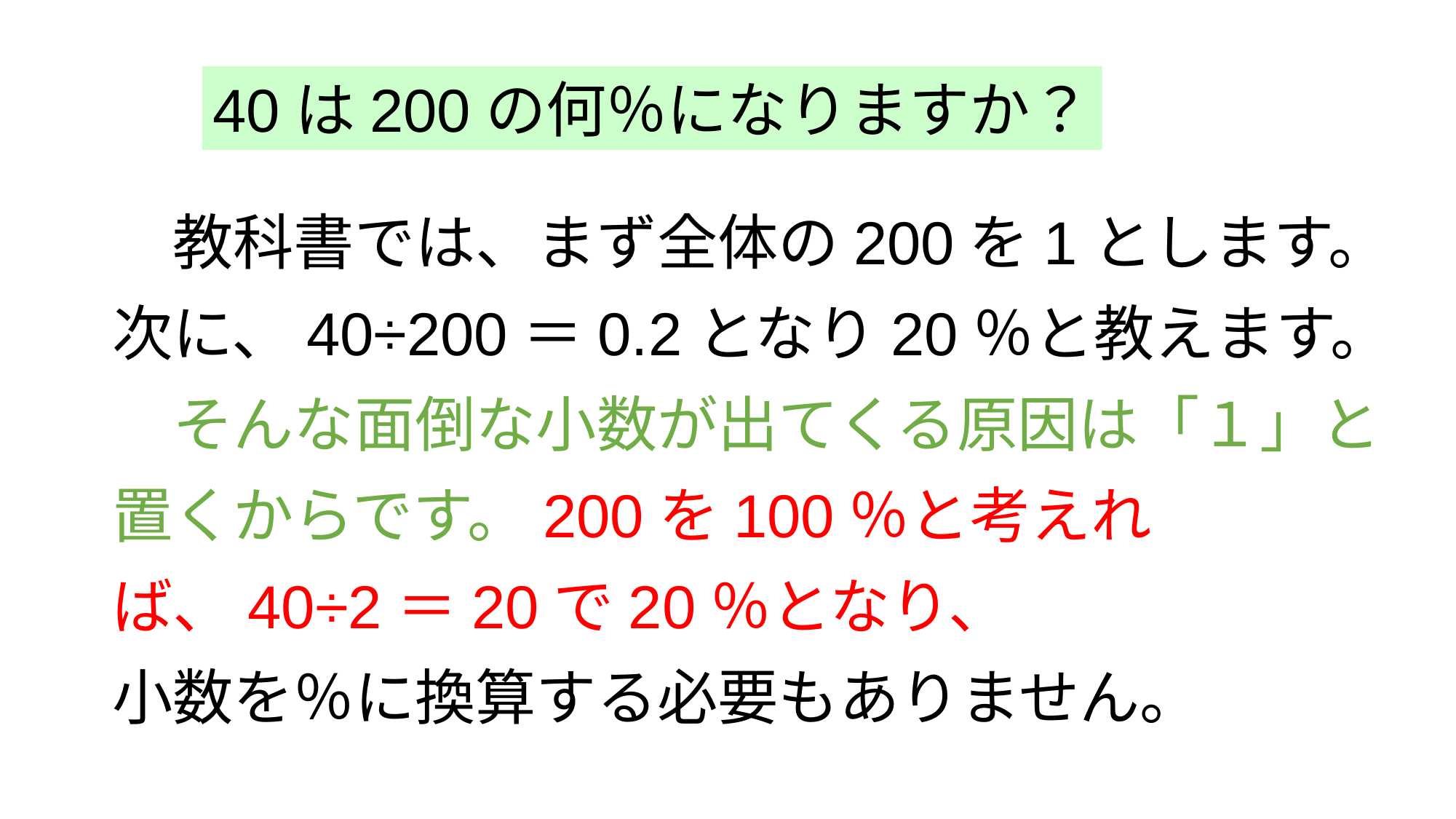

40は200の何％になりますか？
　教科書では、まず全体の200を1とします。
次に、40÷200＝0.2となり20％と教えます。
　そんな面倒な小数が出てくる原因は「１」と置くからです。200を100％と考えれば、40÷2＝20で20％となり、
小数を％に換算する必要もありません。